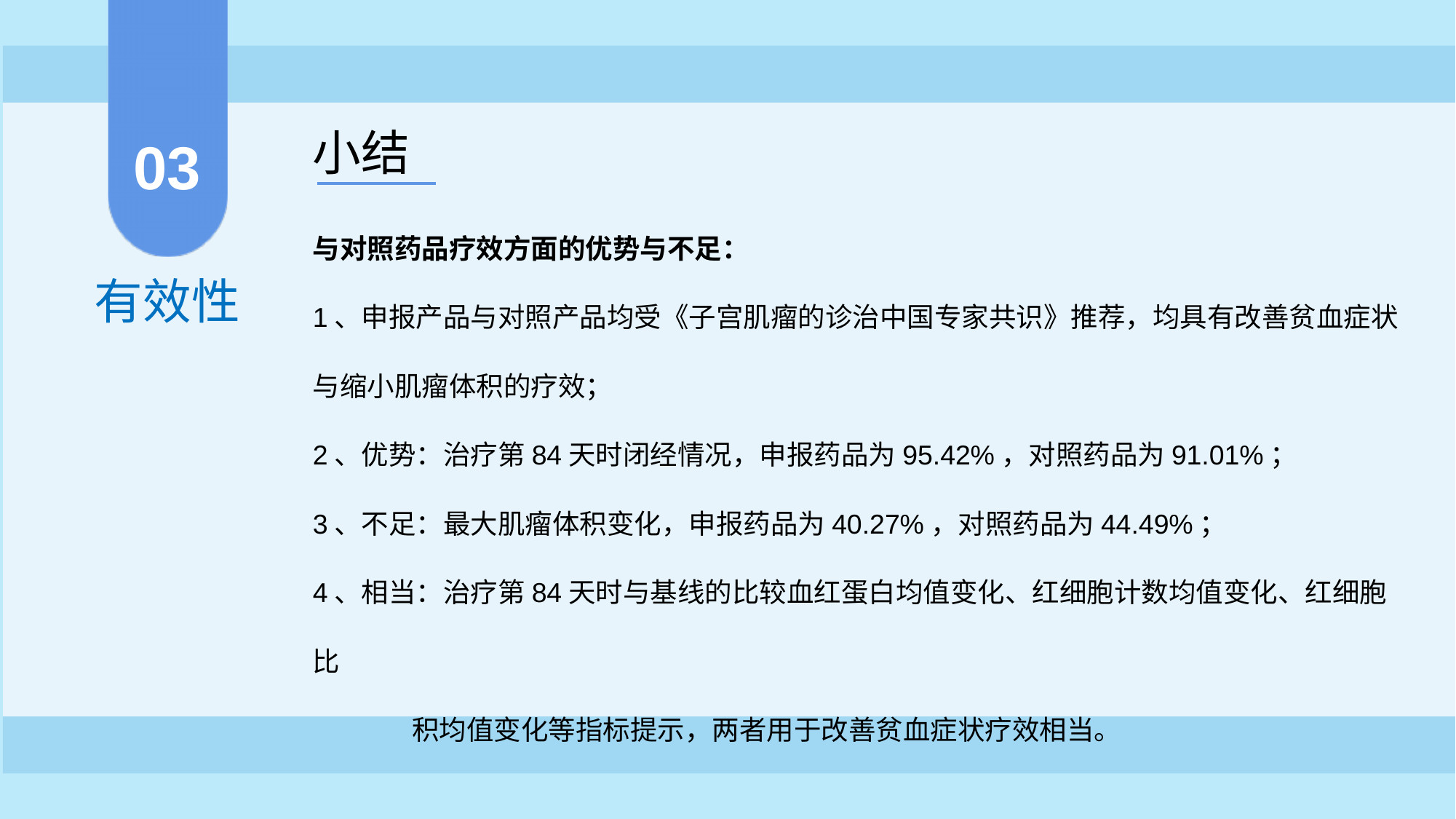

小结
03
与对照药品疗效方面的优势与不足：
1、申报产品与对照产品均受《子宫肌瘤的诊治中国专家共识》推荐，均具有改善贫血症状与缩小肌瘤体积的疗效；
2、优势：治疗第84天时闭经情况，申报药品为95.42%，对照药品为91.01%；
3、不足：最大肌瘤体积变化，申报药品为40.27%，对照药品为44.49%；
4、相当：治疗第84天时与基线的比较血红蛋白均值变化、红细胞计数均值变化、红细胞比
               积均值变化等指标提示，两者用于改善贫血症状疗效相当。
有效性